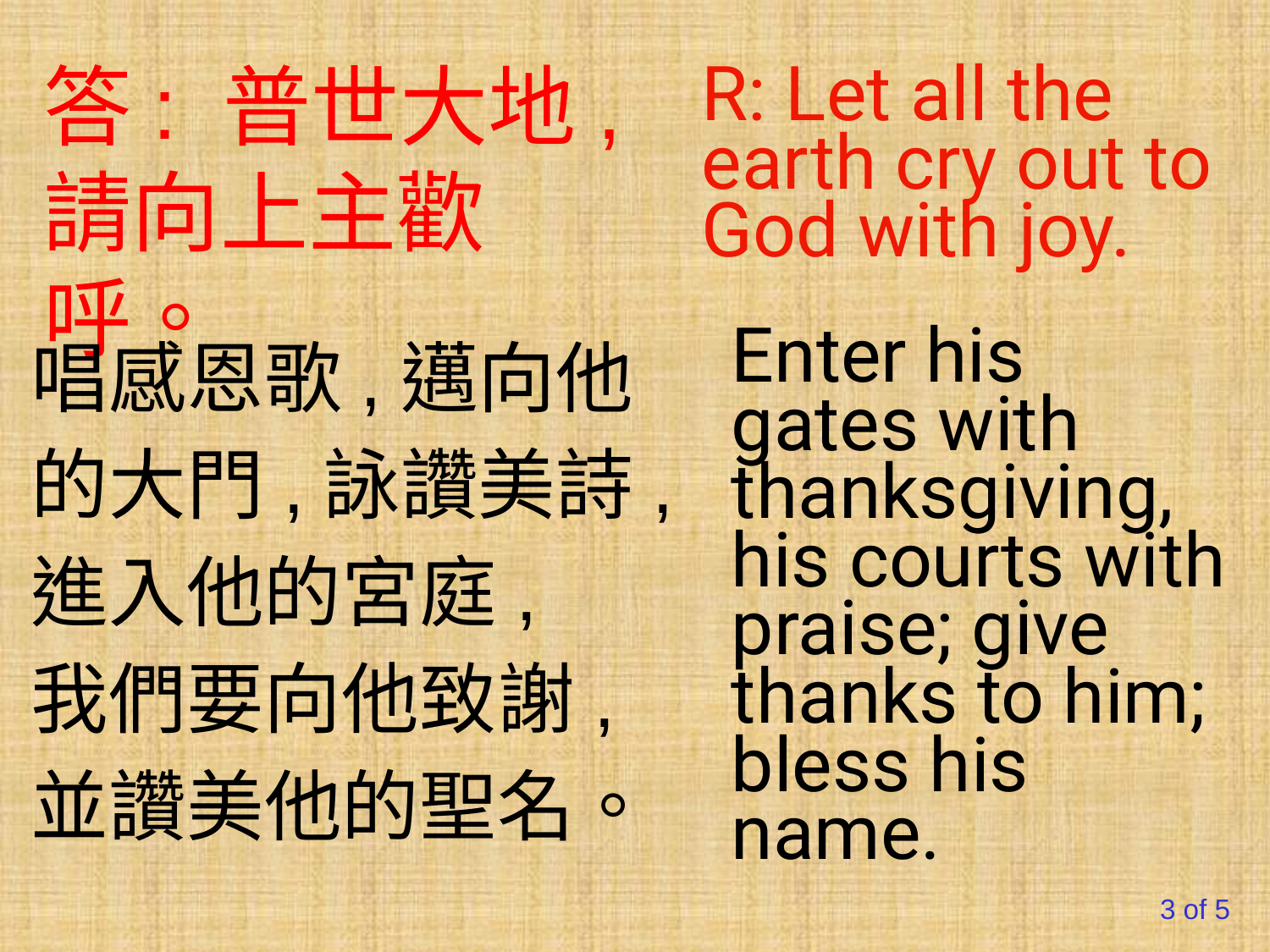

答: 普世大地,請向上主歡呼。

R: Let all the earth cry out to God with joy.
唱感恩歌,邁向他的大門,詠讚美詩,進入他的宮庭,
我們要向他致謝,並讚美他的聖名。

Enter his gates with thanksgiving, his courts with praise; give thanks to him; bless his name.
3 of 5